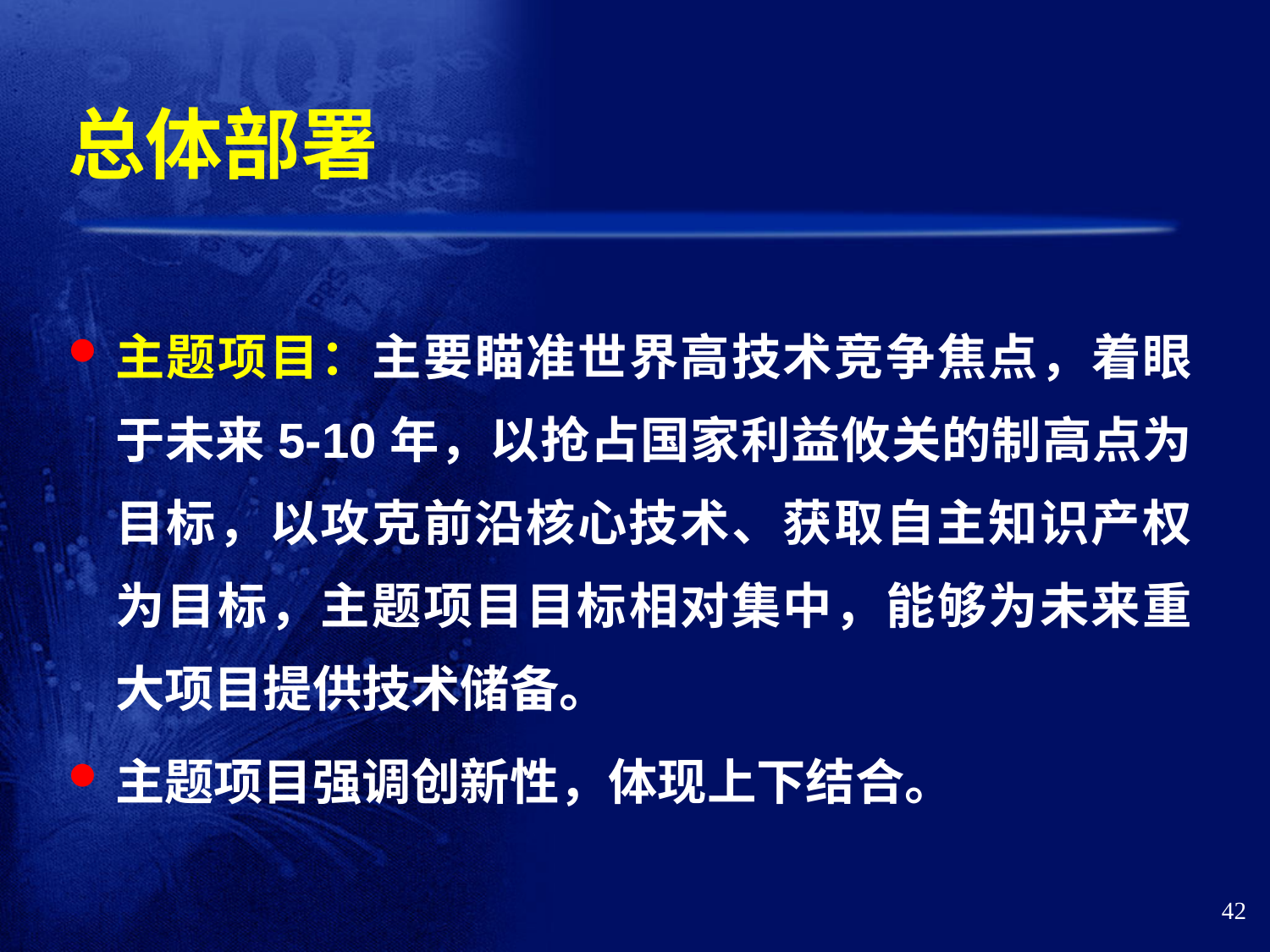

总体部署
主题项目：主要瞄准世界高技术竞争焦点，着眼于未来5-10年，以抢占国家利益攸关的制高点为目标，以攻克前沿核心技术、获取自主知识产权为目标，主题项目目标相对集中，能够为未来重大项目提供技术储备。
主题项目强调创新性，体现上下结合。
42